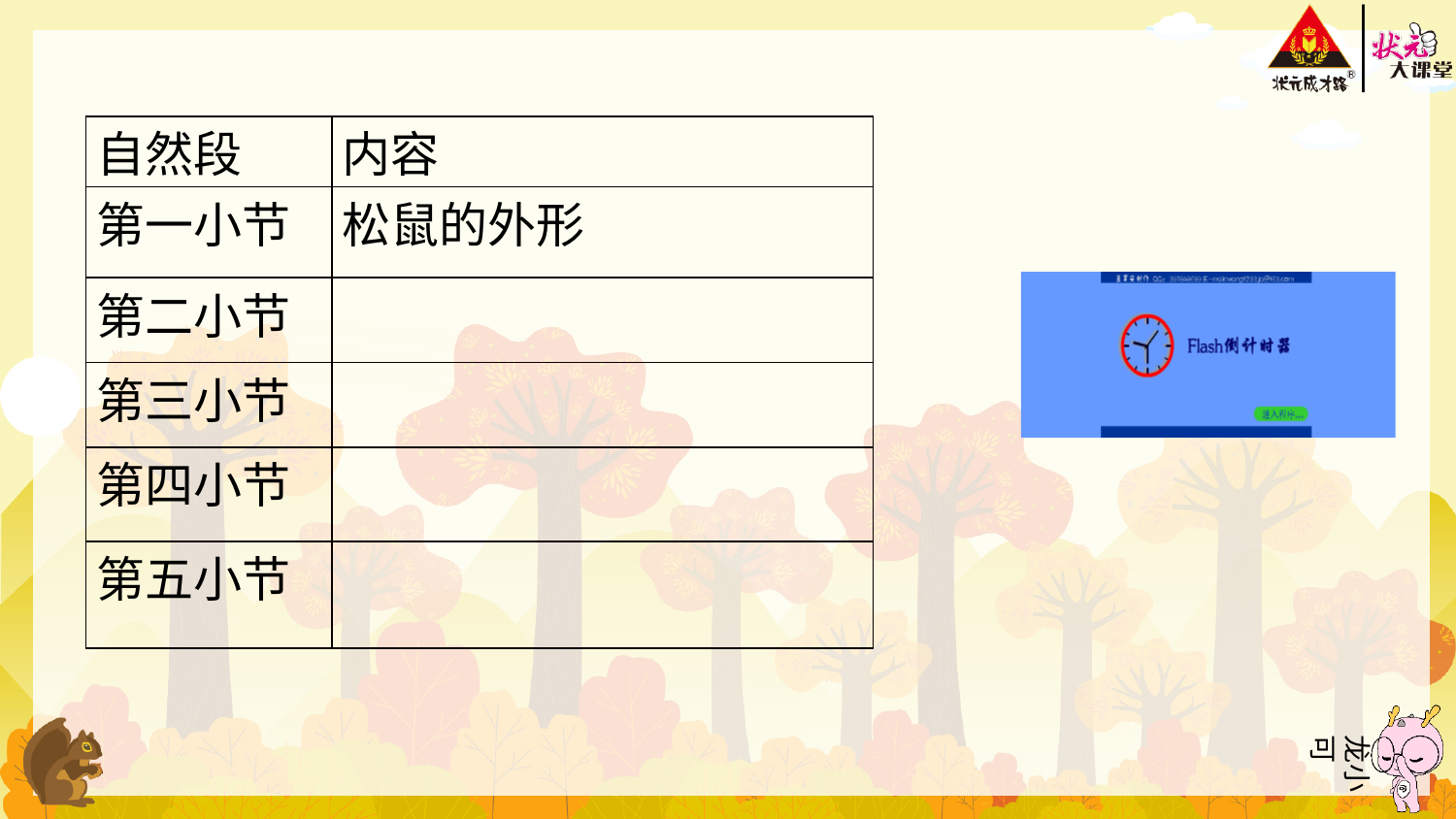

| 自然段 | 内容 |
| --- | --- |
| 第一小节 | 松鼠的外形 |
| 第二小节 |  |
| 第三小节 |  |
| 第四小节 |  |
| 第五小节 |  |